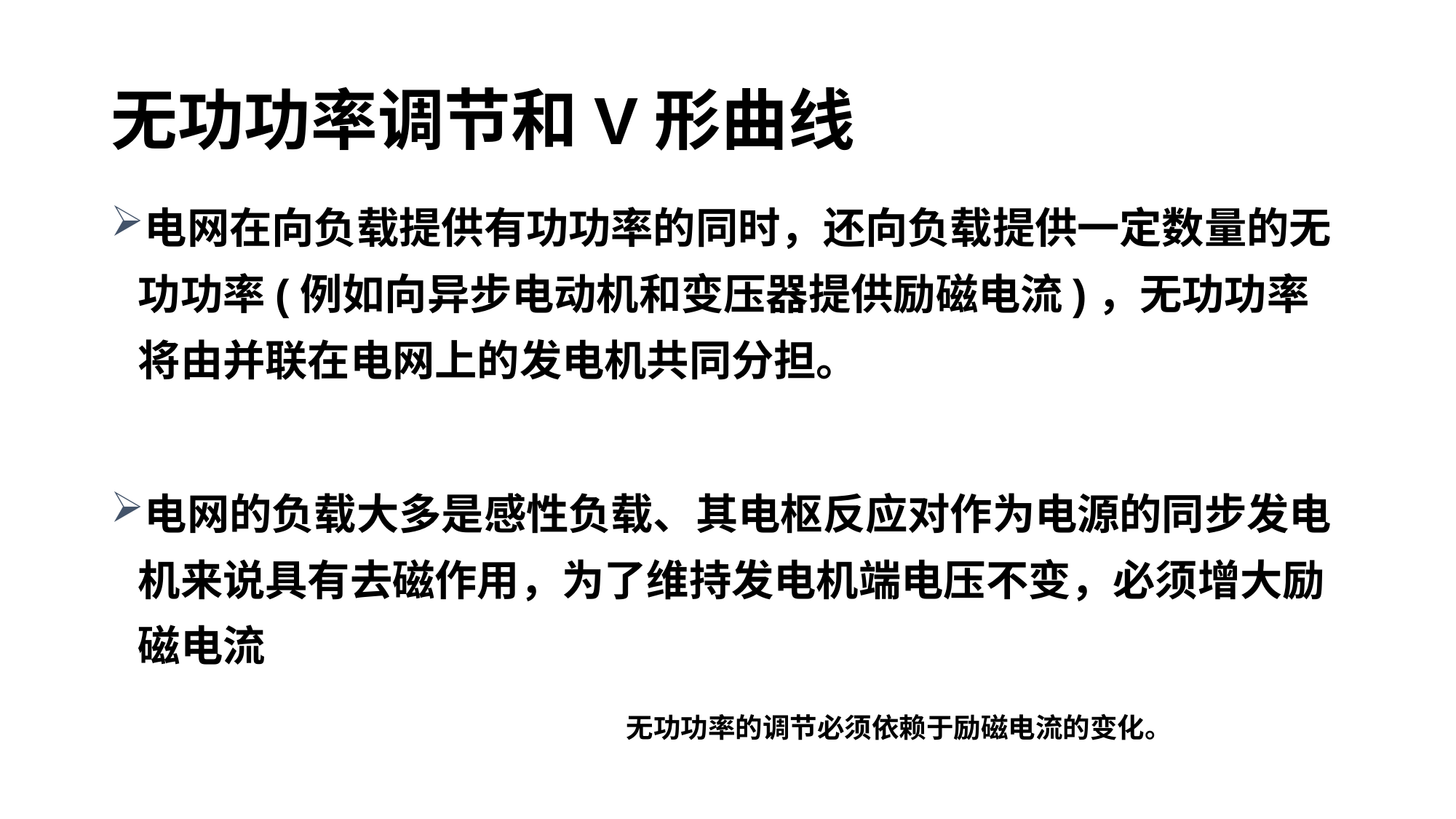

# 无功功率调节和V形曲线
电网在向负载提供有功功率的同时，还向负载提供一定数量的无功功率(例如向异步电动机和变压器提供励磁电流)，无功功率将由并联在电网上的发电机共同分担。

电网的负载大多是感性负载、其电枢反应对作为电源的同步发电机来说具有去磁作用，为了维持发电机端电压不变，必须增大励磁电流
无功功率的调节必须依赖于励磁电流的变化。